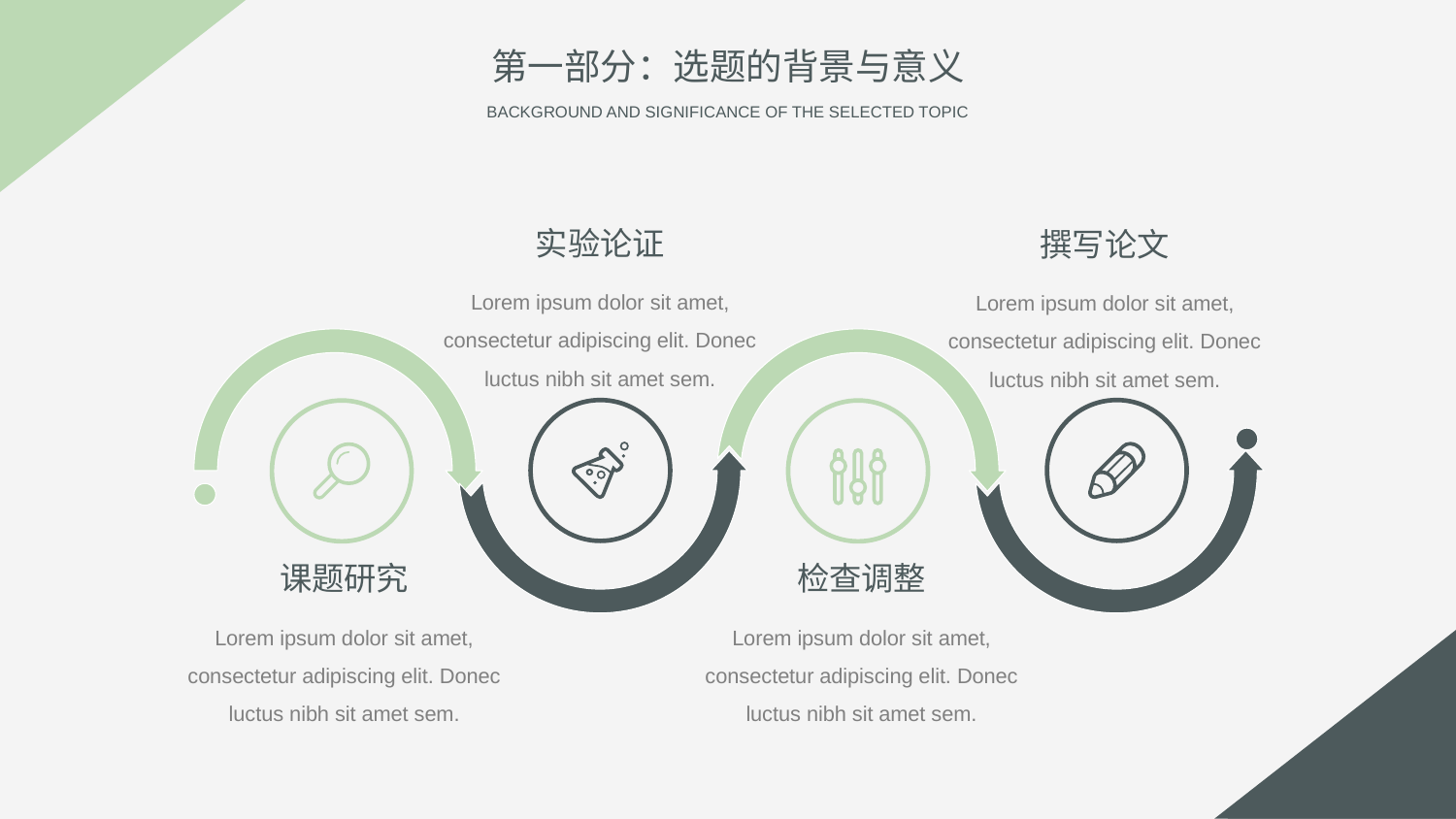

第一部分：选题的背景与意义
BACKGROUND AND SIGNIFICANCE OF THE SELECTED TOPIC
实验论证
撰写论文
Lorem ipsum dolor sit amet, consectetur adipiscing elit. Donec luctus nibh sit amet sem.
Lorem ipsum dolor sit amet, consectetur adipiscing elit. Donec luctus nibh sit amet sem.

课题研究
检查调整
Lorem ipsum dolor sit amet, consectetur adipiscing elit. Donec luctus nibh sit amet sem.
Lorem ipsum dolor sit amet, consectetur adipiscing elit. Donec luctus nibh sit amet sem.